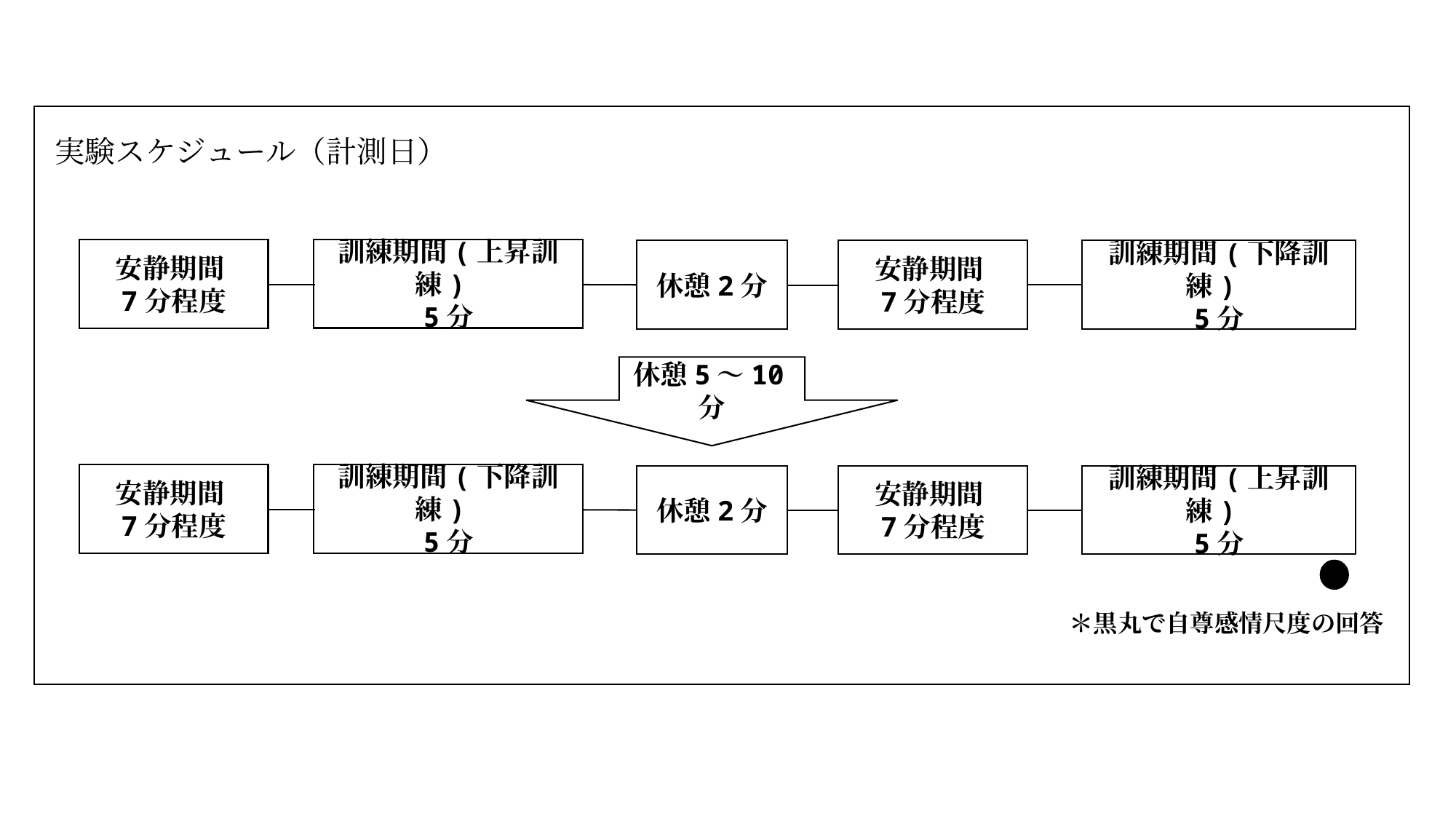

実験スケジュール（計測日）
訓練期間(上昇訓練)
5分
安静期間
7分程度
休憩2分
安静期間
7分程度
訓練期間(下降訓練)
5分
休憩5～10分
訓練期間(下降訓練)
5分
安静期間
7分程度
休憩2分
安静期間
7分程度
訓練期間(上昇訓練)
5分

＊黒丸で自尊感情尺度の回答